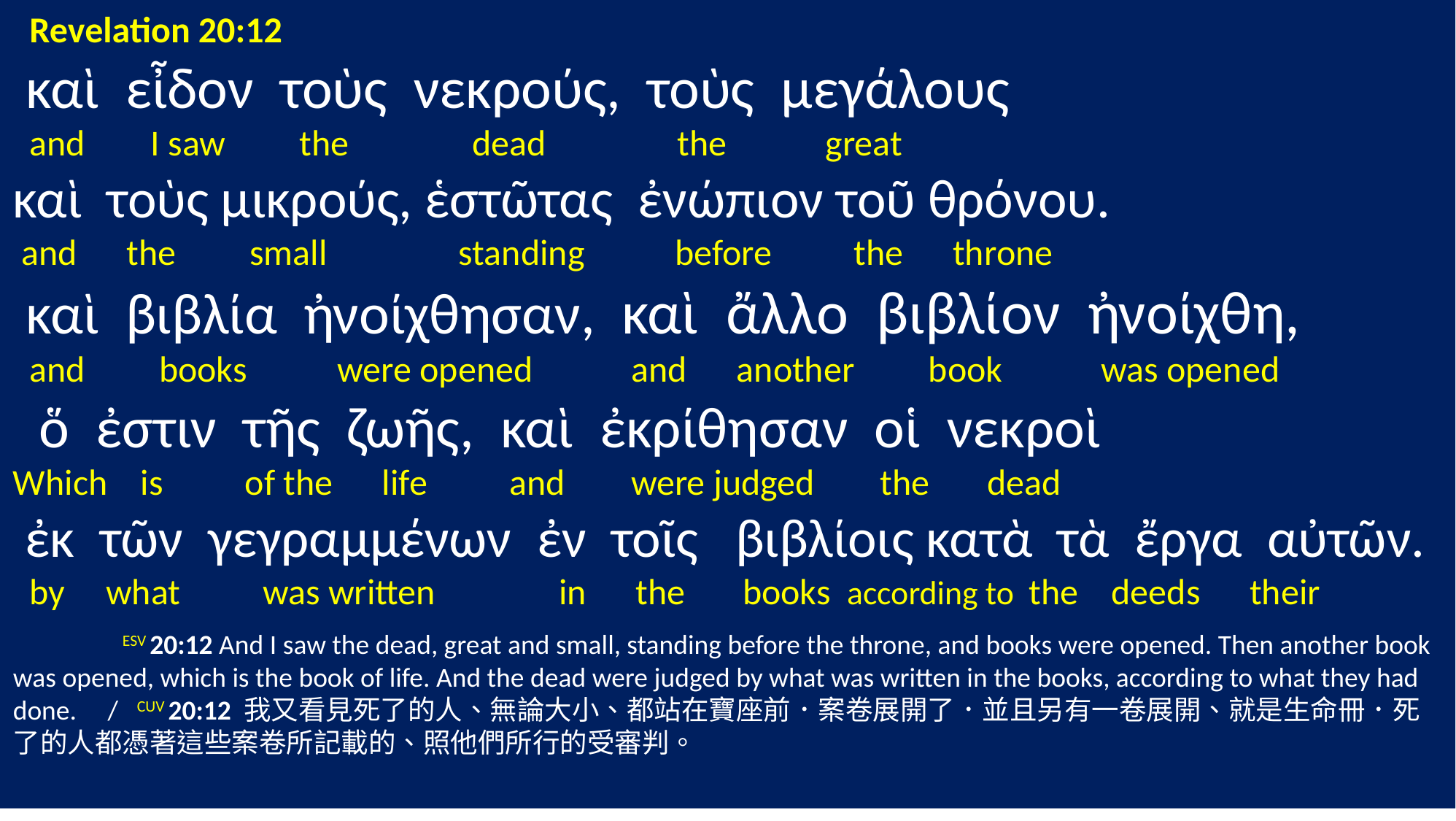

Revelation 20:12
 καὶ  εἶδον  τοὺς  νεκρούς,  τοὺς  μεγάλους
  and        I saw         the               dead                the            great
καὶ  τοὺς μικρούς, ἑστῶτας  ἐνώπιον τοῦ θρόνου.
 and      the         small                standing           before          the      throne
 καὶ  βιβλία  ἠνοίχθησαν,  καὶ  ἄλλο  βιβλίον  ἠνοίχθη,
  and         books           were opened            and      another         book            was opened
  ὅ  ἐστιν  τῆς  ζωῆς,  καὶ  ἐκρίθησαν  οἱ  νεκροὶ
Which    is          of the      life          and        were judged        the       dead
 ἐκ  τῶν  γεγραμμένων  ἐν  τοῖς   βιβλίοις κατὰ  τὰ  ἔργα  αὐτῶν.
  by     what          was written               in      the       books  according to  the    deeds      their

	ESV 20:12 And I saw the dead, great and small, standing before the throne, and books were opened. Then another book was opened, which is the book of life. And the dead were judged by what was written in the books, according to what they had done.     /   CUV 20:12 我又看見死了的人、無論大小、都站在寶座前．案卷展開了．並且另有一卷展開、就是生命冊．死了的人都憑著這些案卷所記載的、照他們所行的受審判。